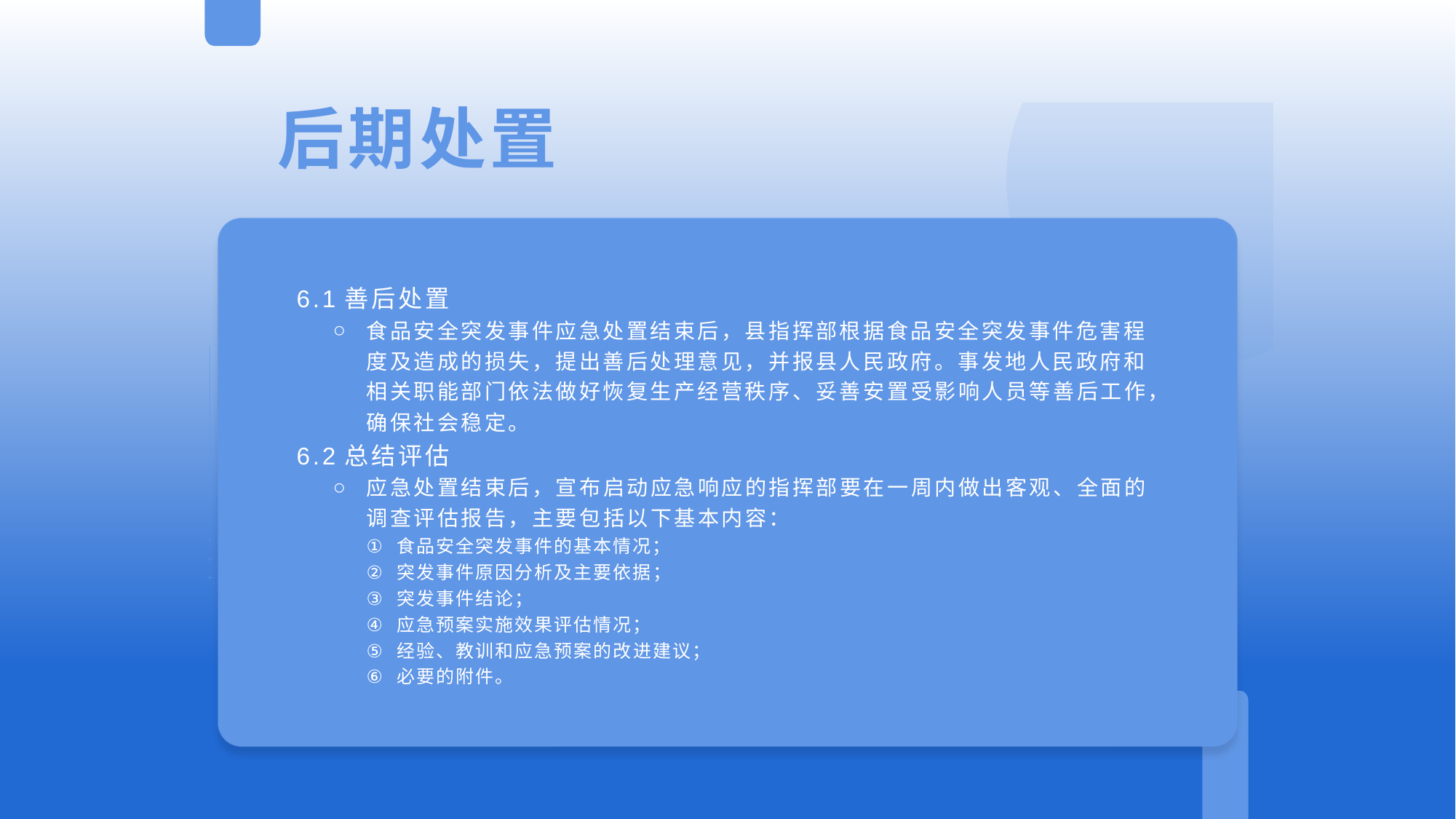

后期处置

6.1善后处置
食品安全突发事件应急处置结束后，县指挥部根据食品安全突发事件危害程度及造成的损失，提出善后处理意见，并报县人民政府。事发地人民政府和相关职能部门依法做好恢复生产经营秩序、妥善安置受影响人员等善后工作，确保社会稳定。
6.2总结评估
应急处置结束后，宣布启动应急响应的指挥部要在一周内做出客观、全面的调查评估报告，主要包括以下基本内容：
食品安全突发事件的基本情况；
突发事件原因分析及主要依据；
突发事件结论；
应急预案实施效果评估情况；
经验、教训和应急预案的改进建议；
必要的附件。